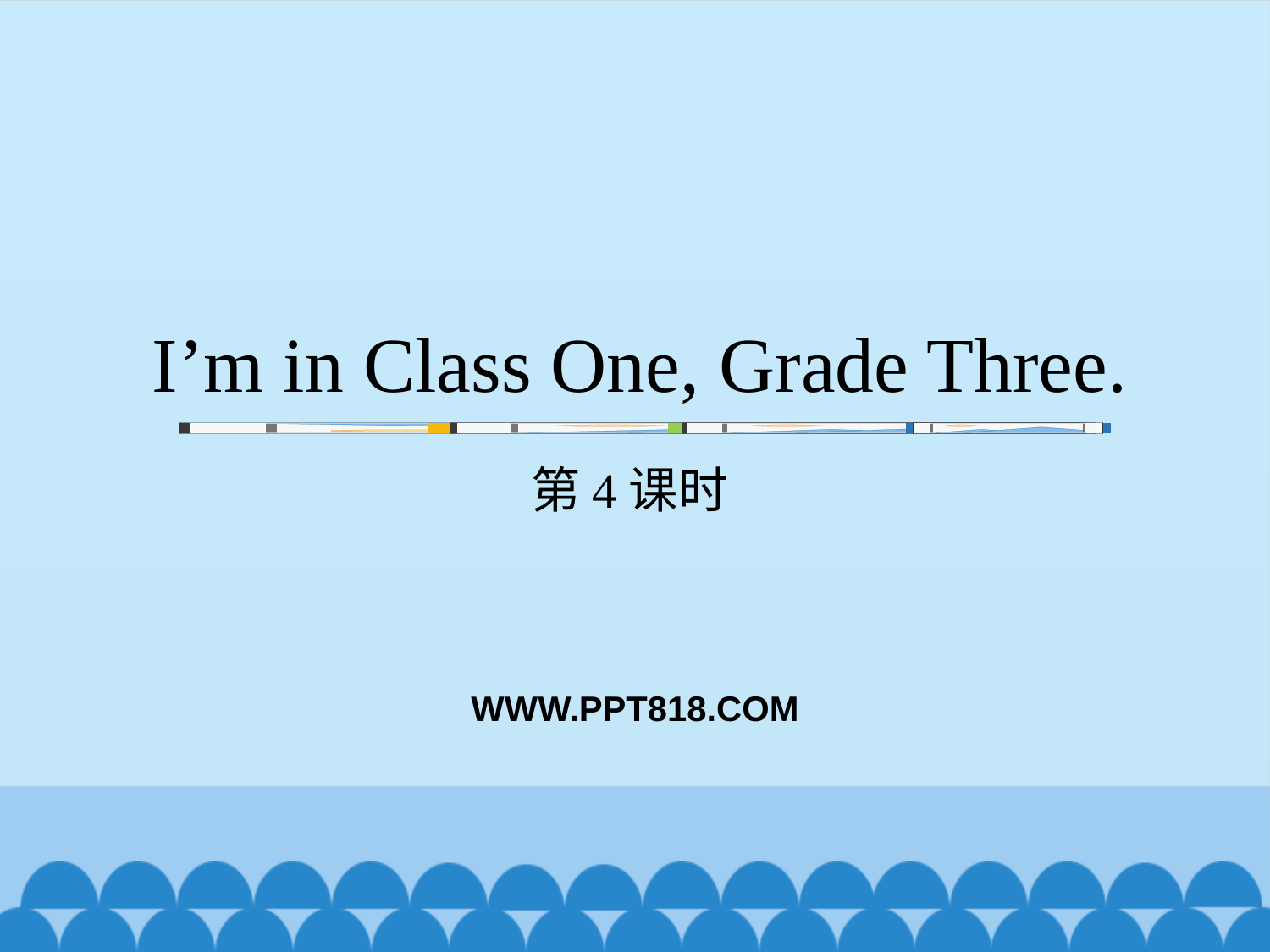

# I’m in Class One, Grade Three.

第4课时
WWW.PPT818.COM